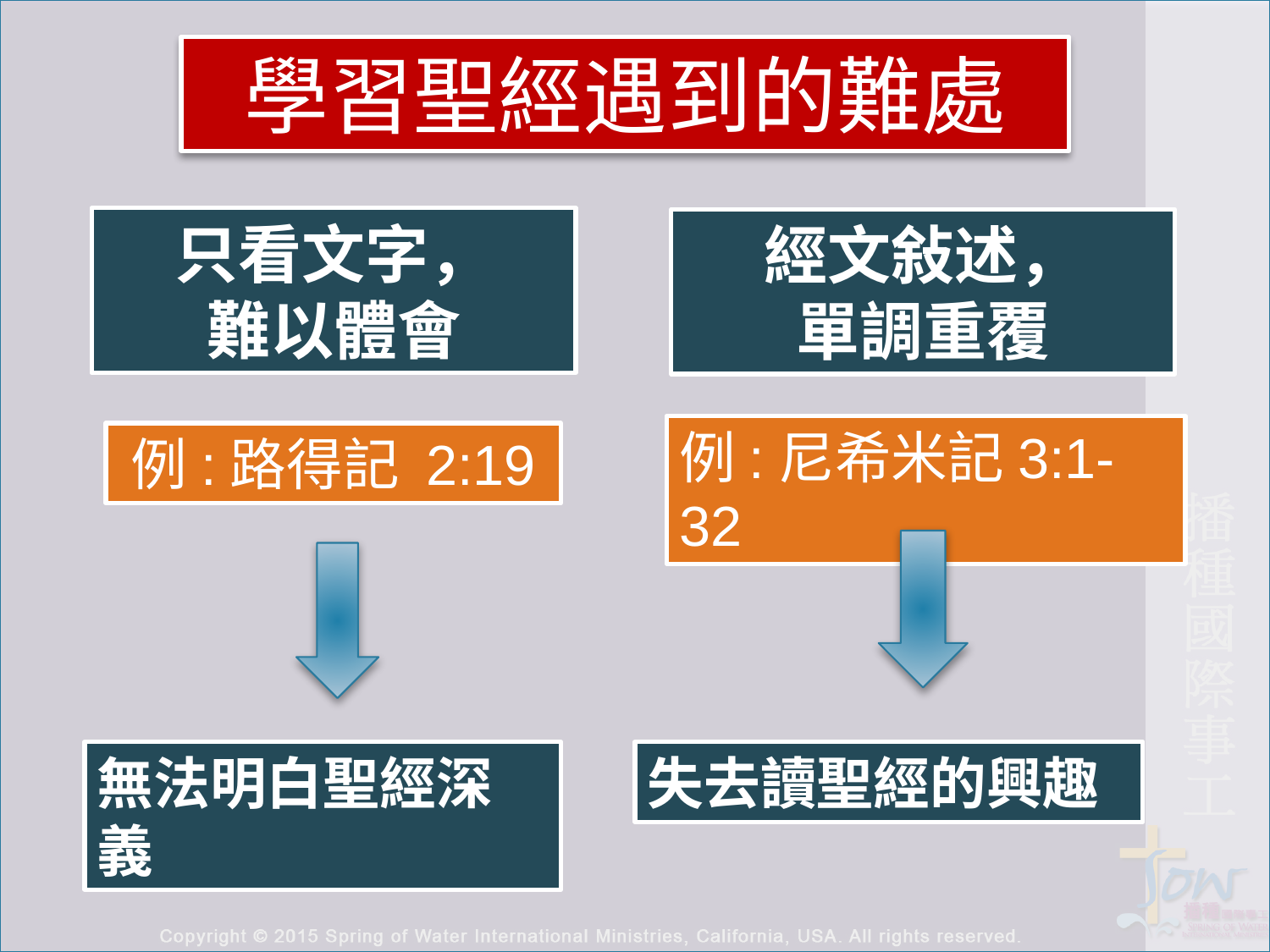

學習聖經遇到的難處
只看文字，
難以體會
經文敍述，
單調重覆
例:尼希米記3:1-32
例:路得記 2:19

無法明白聖經深義
失去讀聖經的興趣